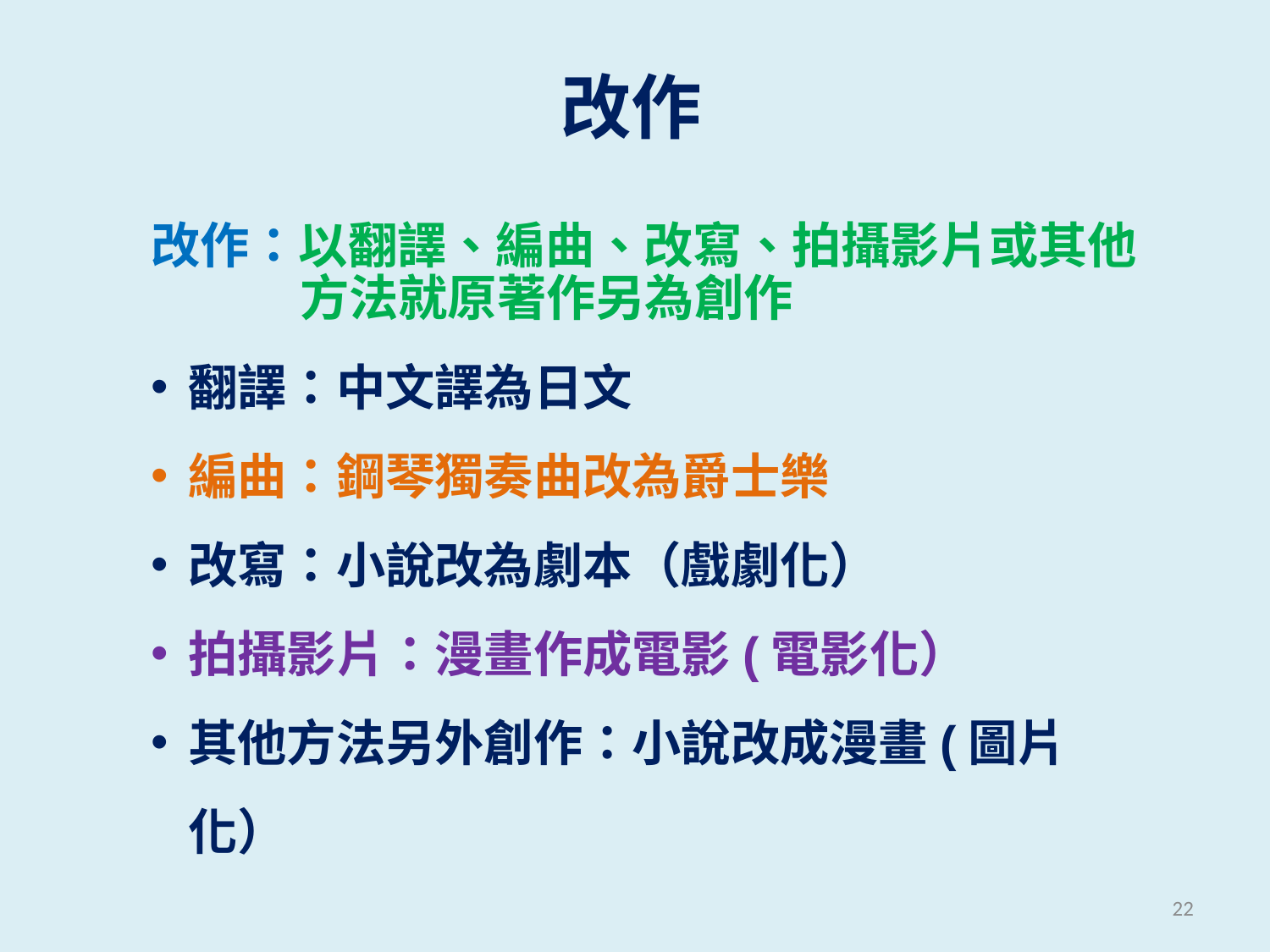

# 改作

改作：以翻譯、編曲、改寫、拍攝影片或其他方法就原著作另為創作
翻譯：中文譯為日文
編曲：鋼琴獨奏曲改為爵士樂
改寫：小說改為劇本（戲劇化）
拍攝影片：漫畫作成電影(電影化）
其他方法另外創作：小說改成漫畫(圖片化）
22